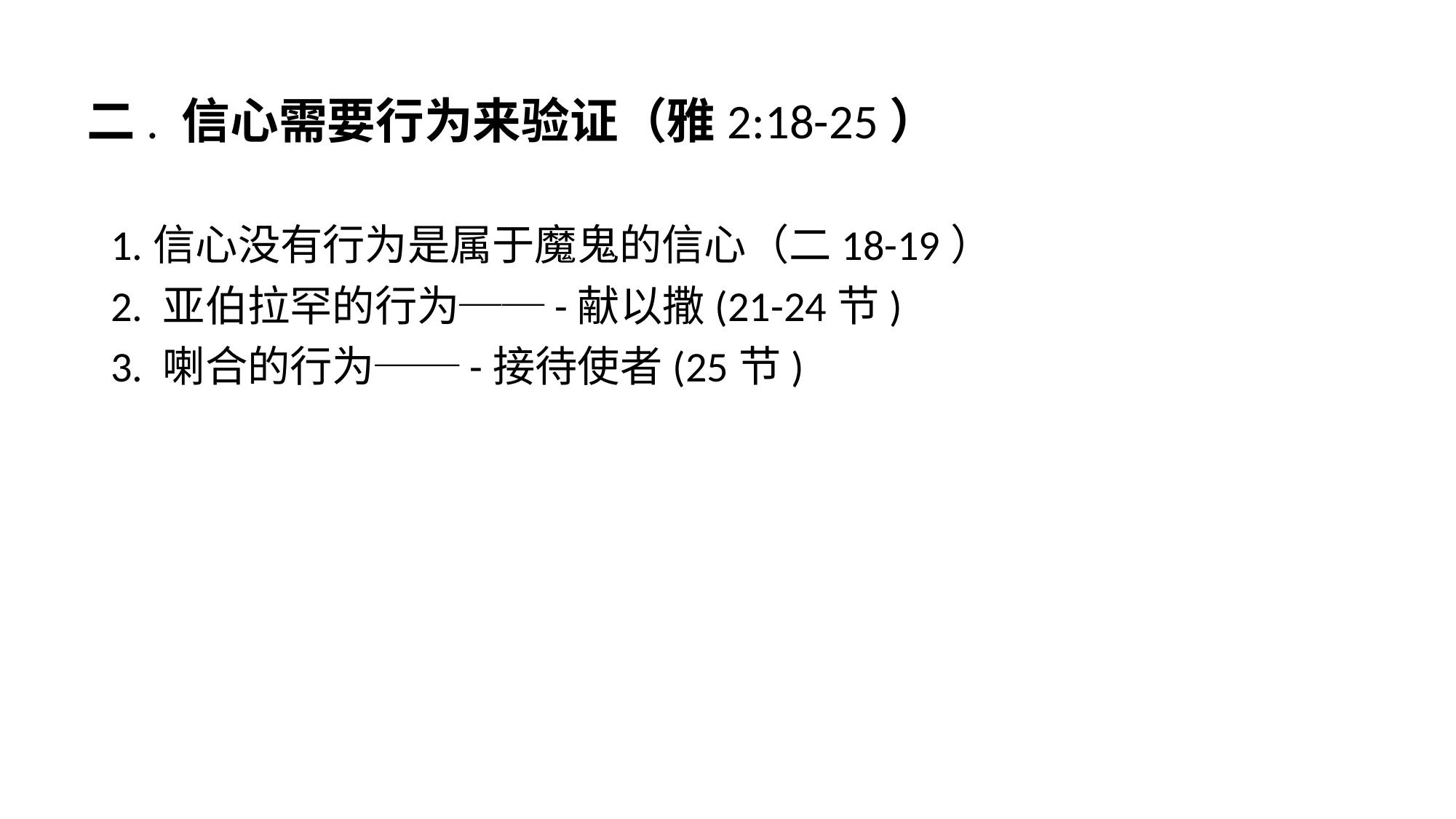

# 二. 信心需要行为来验证（雅2:18-25）
1.信心没有行为是属于魔鬼的信心（二18-19）
2. 亚伯拉罕的行为──-献以撒(21-24节)
3. 喇合的行为──-接待使者(25节)